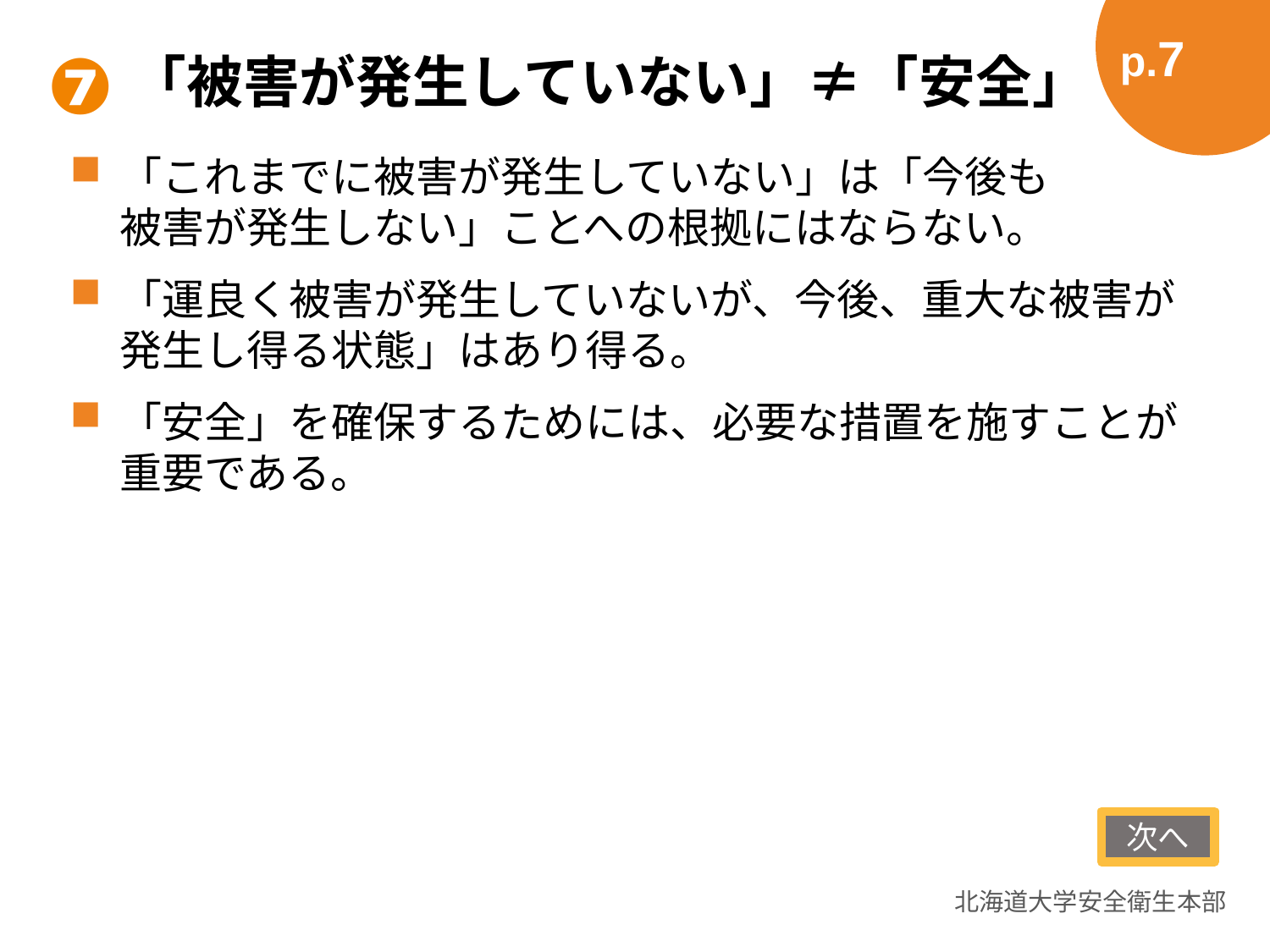

p.7
❼
# 「被害が発生していない」≠「安全」
「これまでに被害が発生していない」は「今後も
被害が発生しない」ことへの根拠にはならない。
「運良く被害が発生していないが、今後、重大な被害が発生し得る状態」はあり得る。
「安全」を確保するためには、必要な措置を施すことが重要である。

次へ